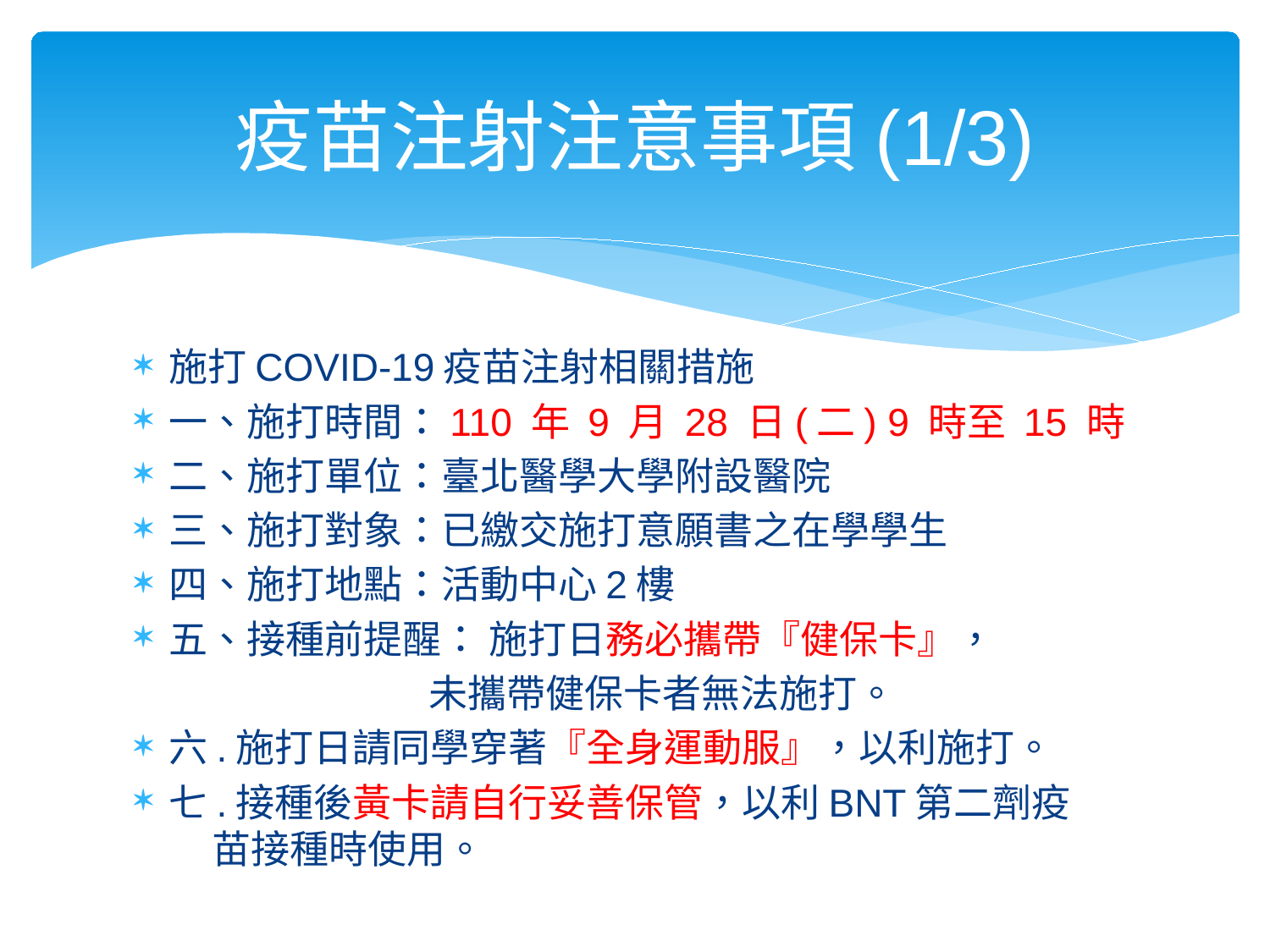

# 疫苗注射注意事項(1/3)
施打COVID-19疫苗注射相關措施
一、施打時間：110 年 9 月 28 日(二) 9 時至 15 時
二、施打單位：臺北醫學大學附設醫院
三、施打對象：已繳交施打意願書之在學學生
四、施打地點：活動中心2樓
五、接種前提醒： 施打日務必攜帶『健保卡』，
                                 未攜帶健保卡者無法施打。
六.施打日請同學穿著『全身運動服』，以利施打。
七.接種後黃卡請自行妥善保管，以利BNT第二劑疫
     苗接種時使用。